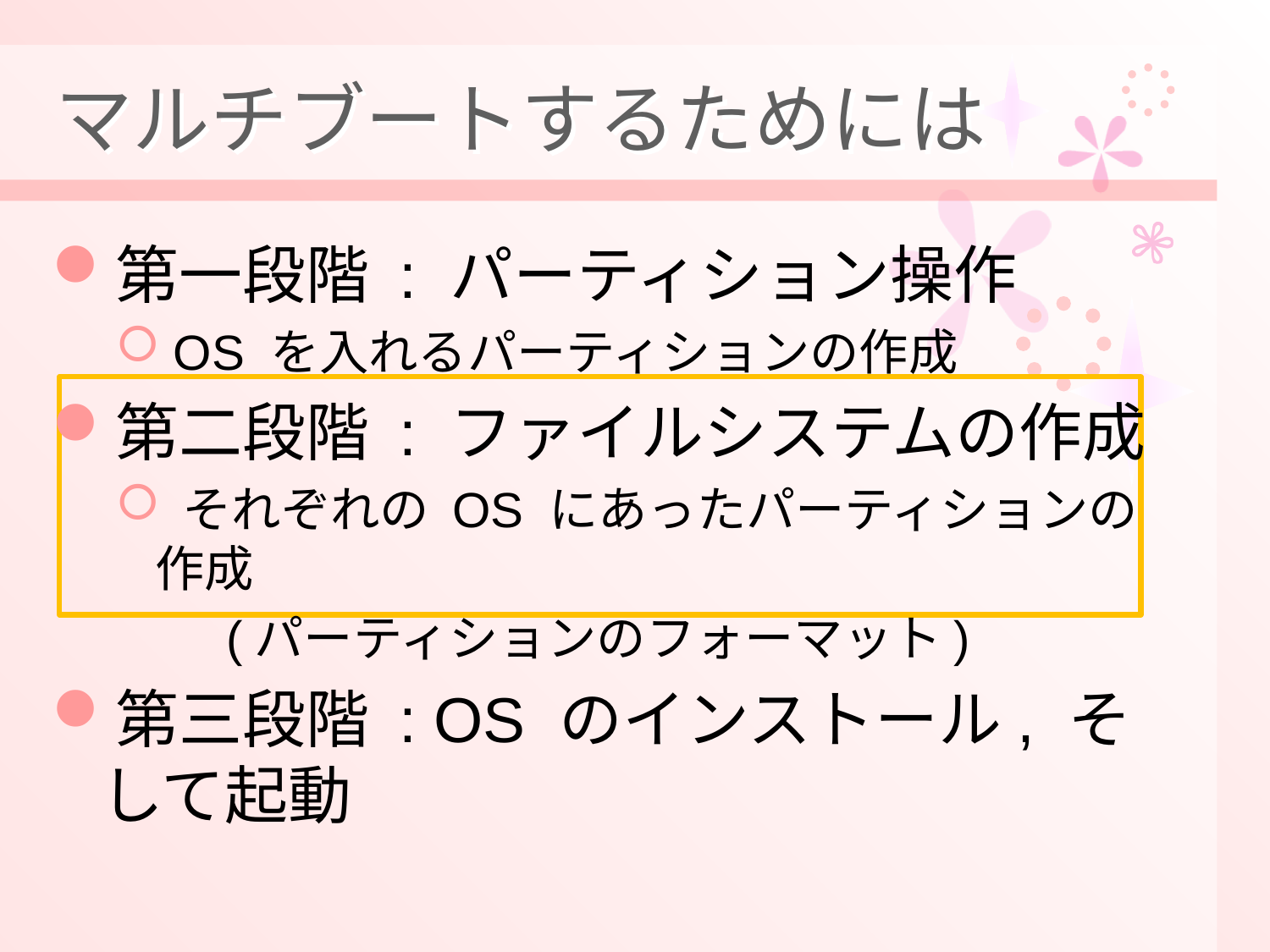

# マルチブートするためには
第一段階 : パーティション操作
 OS を入れるパーティションの作成
第二段階 : ファイルシステムの作成
 それぞれの OS にあったパーティションの作成
　　(パーティションのフォーマット)
第三段階 : OS のインストール, そして起動